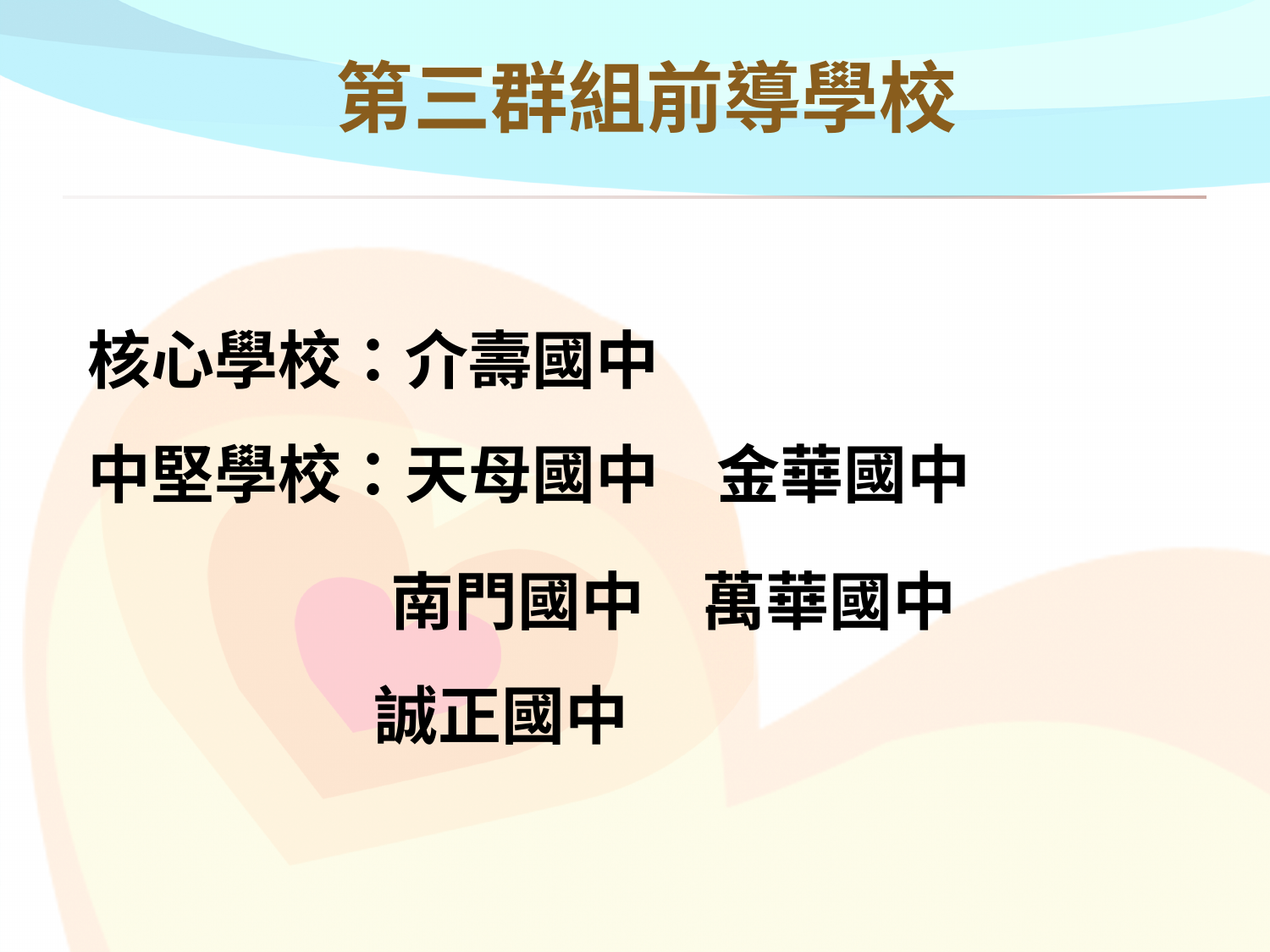

# 第三群組前導學校
核心學校：介壽國中
中堅學校：天母國中    金華國中
                    南門國中    萬華國中
                    誠正國中